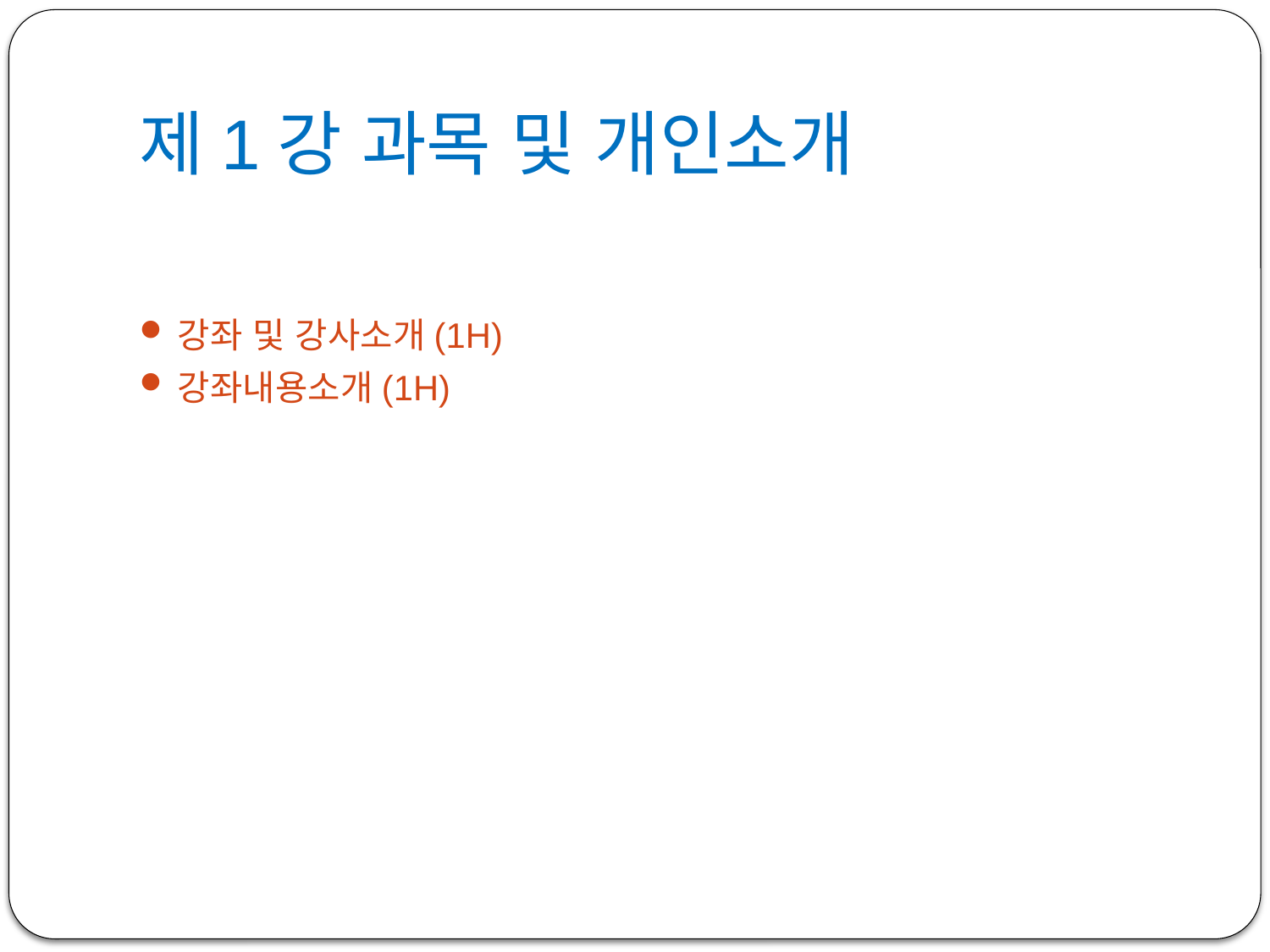

# 제1강 과목 및 개인소개

강좌 및 강사소개(1H)
강좌내용소개(1H)